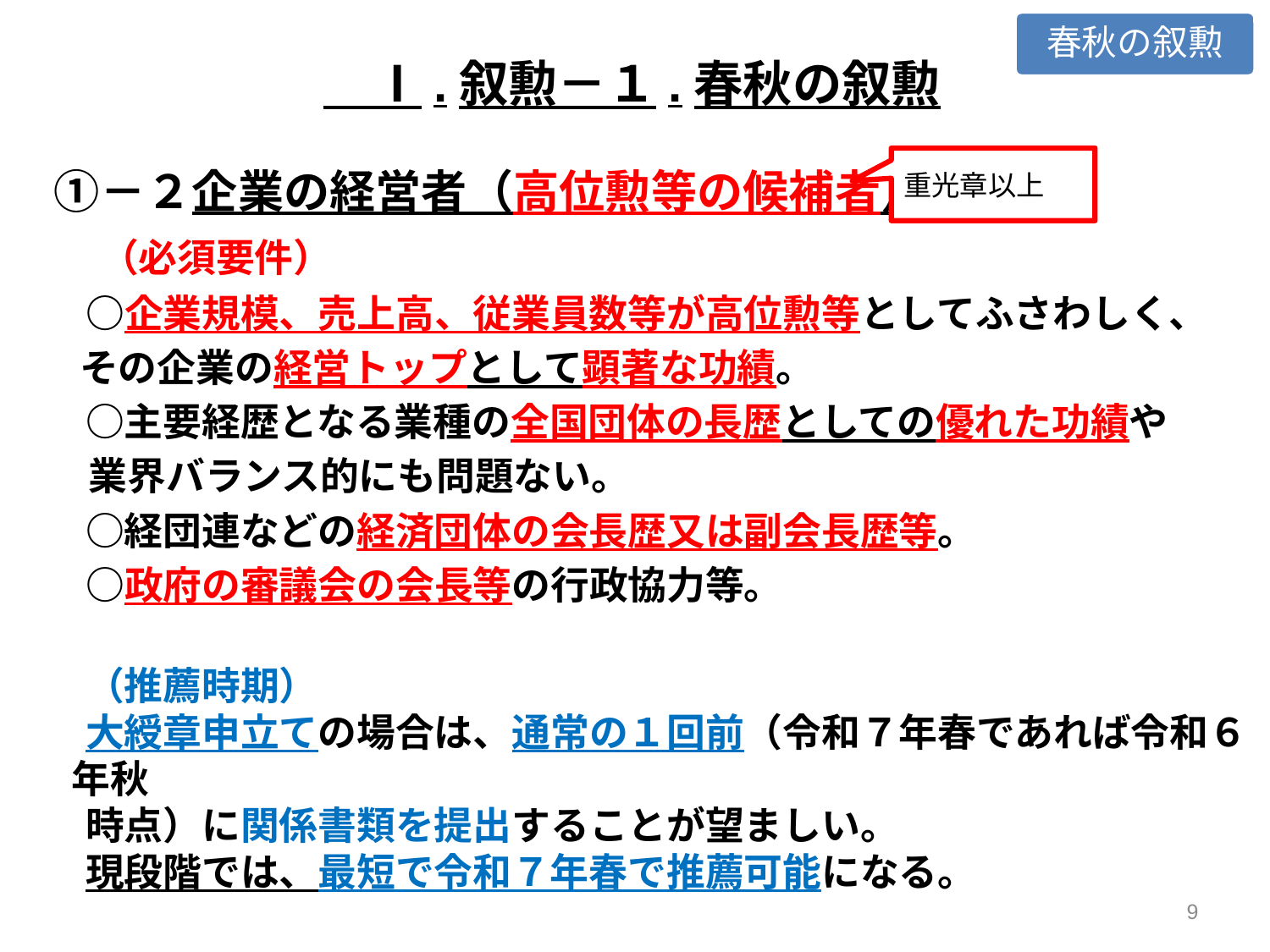

春秋の叙勲
　Ⅰ.叙勲－１.春秋の叙勲
重光章以上
　①－２企業の経営者（高位勲等の候補者）
　　（必須要件）
　　○企業規模、売上高、従業員数等が高位勲等としてふさわしく、
       その企業の経営トップとして顕著な功績。
　　○主要経歴となる業種の全国団体の長歴としての優れた功績や
        業界バランス的にも問題ない。
　　○経団連などの経済団体の会長歴又は副会長歴等。
　　○政府の審議会の会長等の行政協力等。

　　（推薦時期）
　　大綬章申立ての場合は、通常の１回前（令和７年春であれば令和６年秋
　　時点）に関係書類を提出することが望ましい。
　　現段階では、最短で令和７年春で推薦可能になる。
9